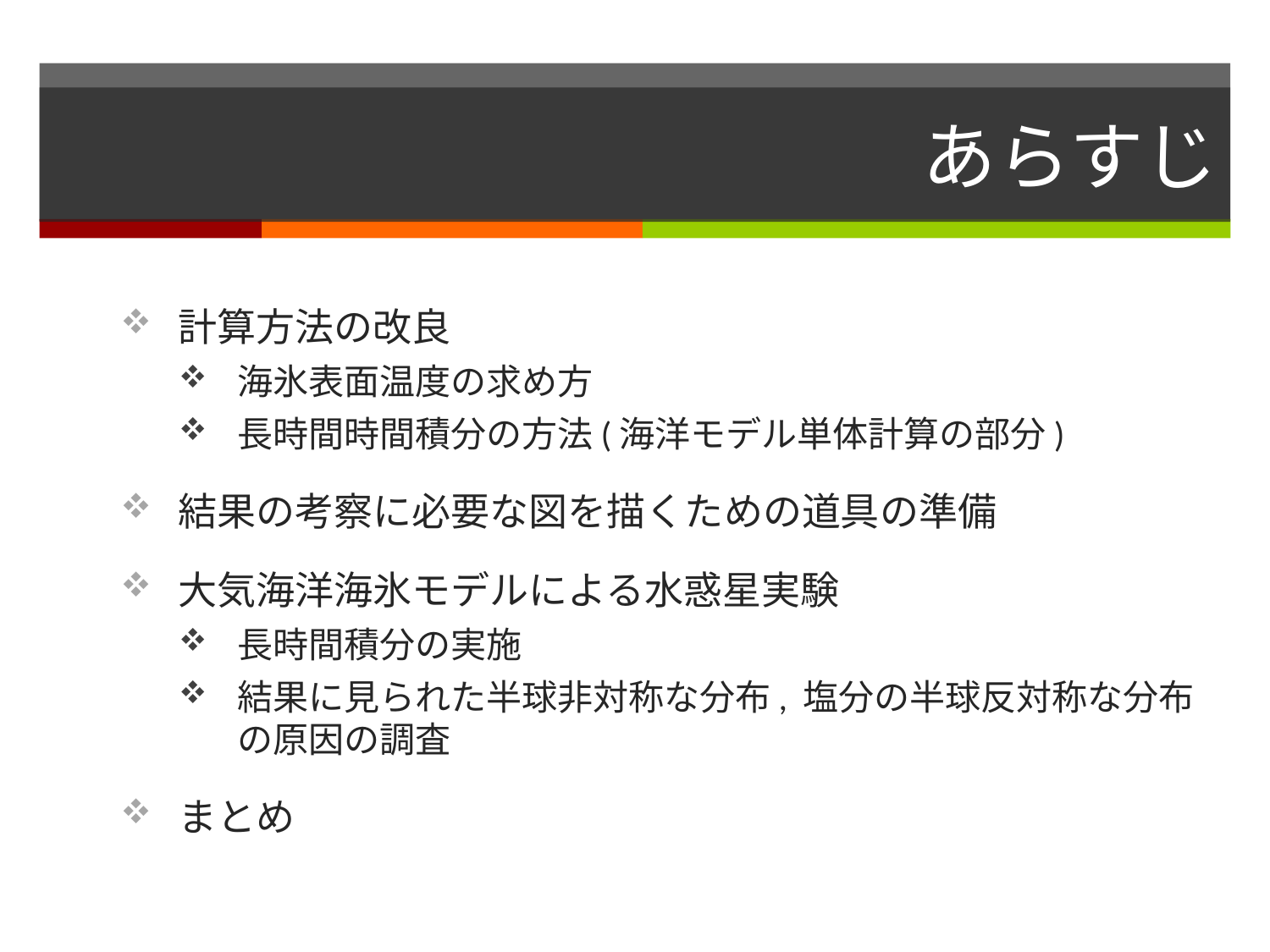

# あらすじ
計算方法の改良
海氷表面温度の求め方
長時間時間積分の方法(海洋モデル単体計算の部分)
結果の考察に必要な図を描くための道具の準備
大気海洋海氷モデルによる水惑星実験
長時間積分の実施
結果に見られた半球非対称な分布, 塩分の半球反対称な分布の原因の調査
まとめ